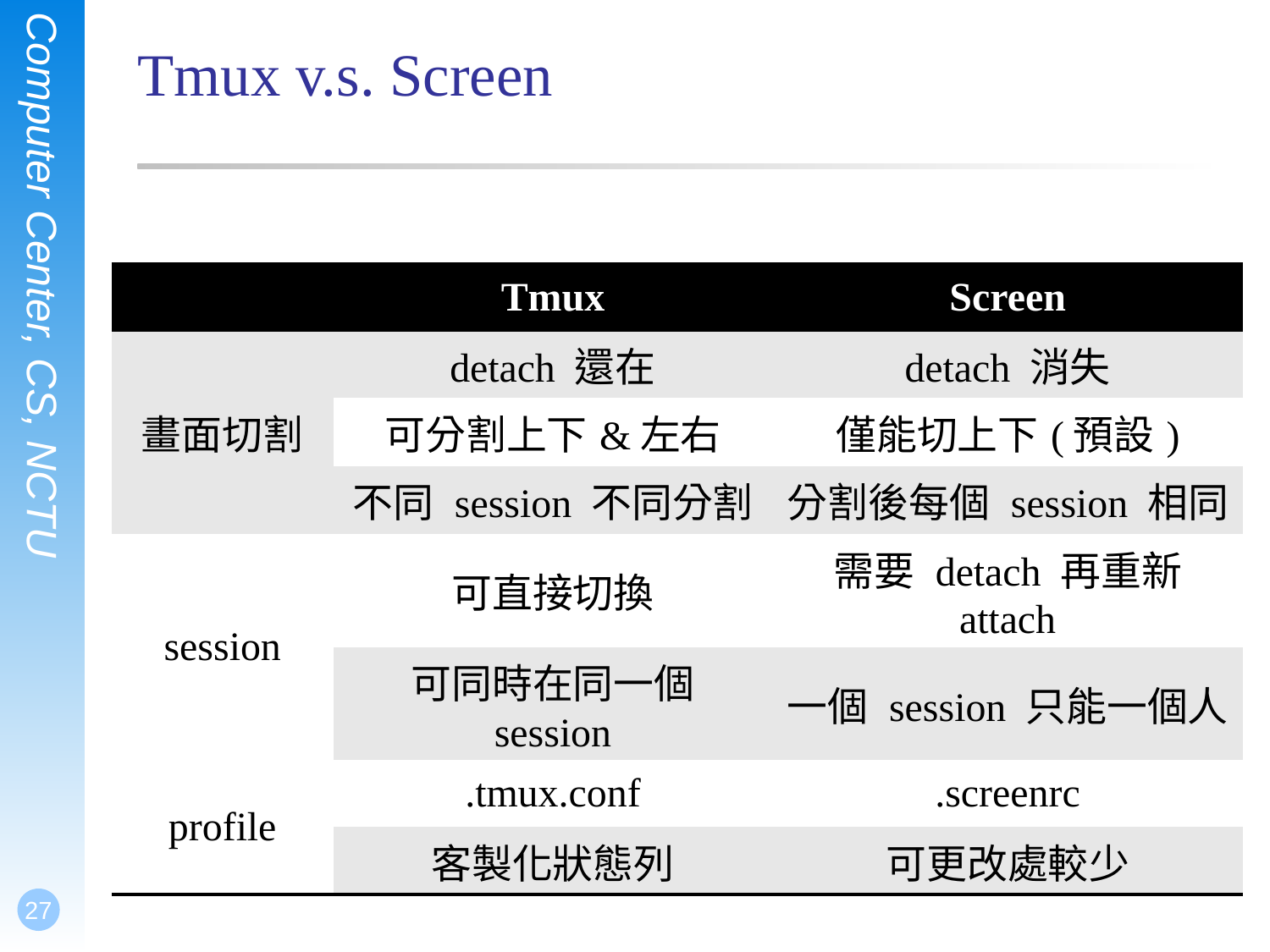

# Tmux v.s. Screen
|  | Tmux | Screen |
| --- | --- | --- |
| 畫面切割 | detach 還在 | detach 消失 |
|  | 可分割上下&左右 | 僅能切上下(預設) |
|  | 不同 session 不同分割 | 分割後每個 session 相同 |
| session | 可直接切換 | 需要 detach 再重新 attach |
|  | 可同時在同一個 session | 一個 session 只能一個人 |
| profile | .tmux.conf | .screenrc |
|  | 客製化狀態列 | 可更改處較少 |